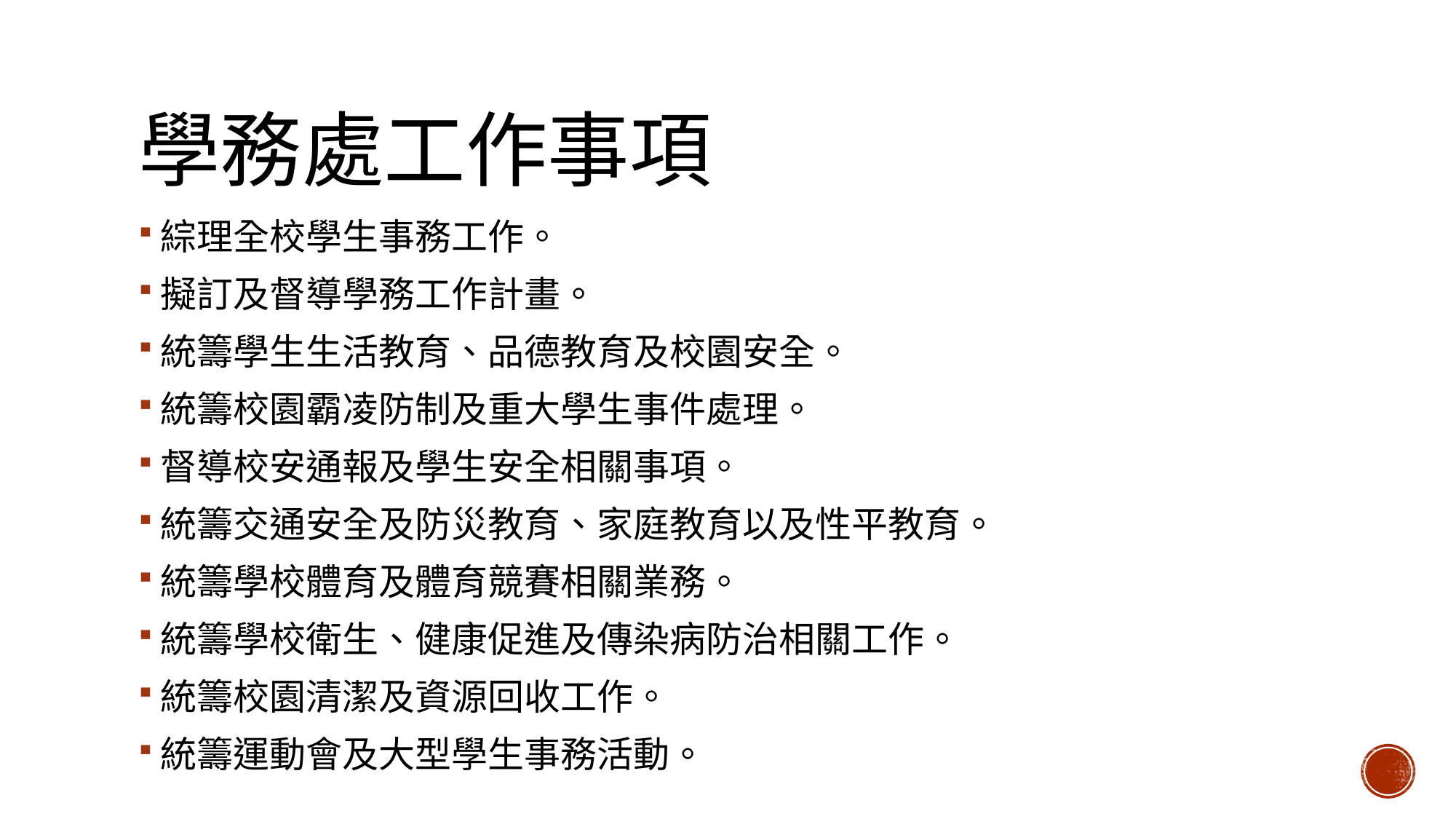

# 學務處工作事項
綜理全校學生事務工作。
擬訂及督導學務工作計畫。
統籌學生生活教育、品德教育及校園安全。
統籌校園霸凌防制及重大學生事件處理。
督導校安通報及學生安全相關事項。
統籌交通安全及防災教育、家庭教育以及性平教育。
統籌學校體育及體育競賽相關業務。
統籌學校衛生、健康促進及傳染病防治相關工作。
統籌校園清潔及資源回收工作。
統籌運動會及大型學生事務活動。